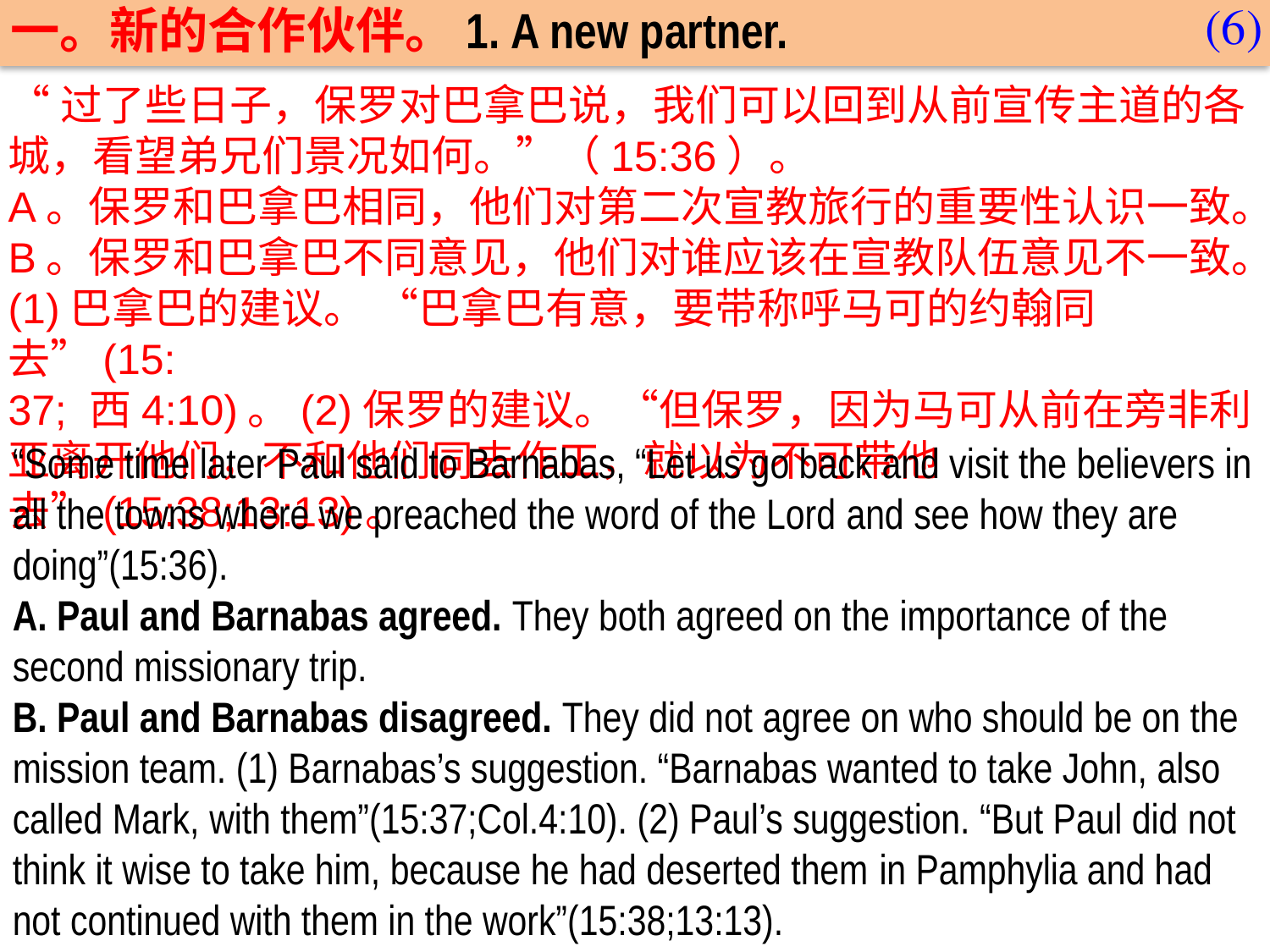

(6)
一。新的合作伙伴。1. A new partner.

“过了些日子，保罗对巴拿巴说，我们可以回到从前宣传主道的各城，看望弟兄们景况如何。”（15:36）。
A。保罗和巴拿巴相同，他们对第二次宣教旅行的重要性认识一致。
B。保罗和巴拿巴不同意见，他们对谁应该在宣教队伍意见不一致。(1)巴拿巴的建议。 “巴拿巴有意，要带称呼马可的约翰同去”(15:
37; 西4:10)。(2)保罗的建议。“但保罗，因为马可从前在旁非利亚离开他们，不和他们同去作工，就以为不可带他去”(15:38;13:13)。
“Some time later Paul said to Barnabas, “Let us go back and visit the believers in all the towns where we preached the word of the Lord and see how they are doing”(15:36).
A. Paul and Barnabas agreed. They both agreed on the importance of the second missionary trip.
B. Paul and Barnabas disagreed. They did not agree on who should be on the mission team. (1) Barnabas’s suggestion. “Barnabas wanted to take John, also called Mark, with them”(15:37;Col.4:10). (2) Paul’s suggestion. “But Paul did not think it wise to take him, because he had deserted them in Pamphylia and had not continued with them in the work”(15:38;13:13).